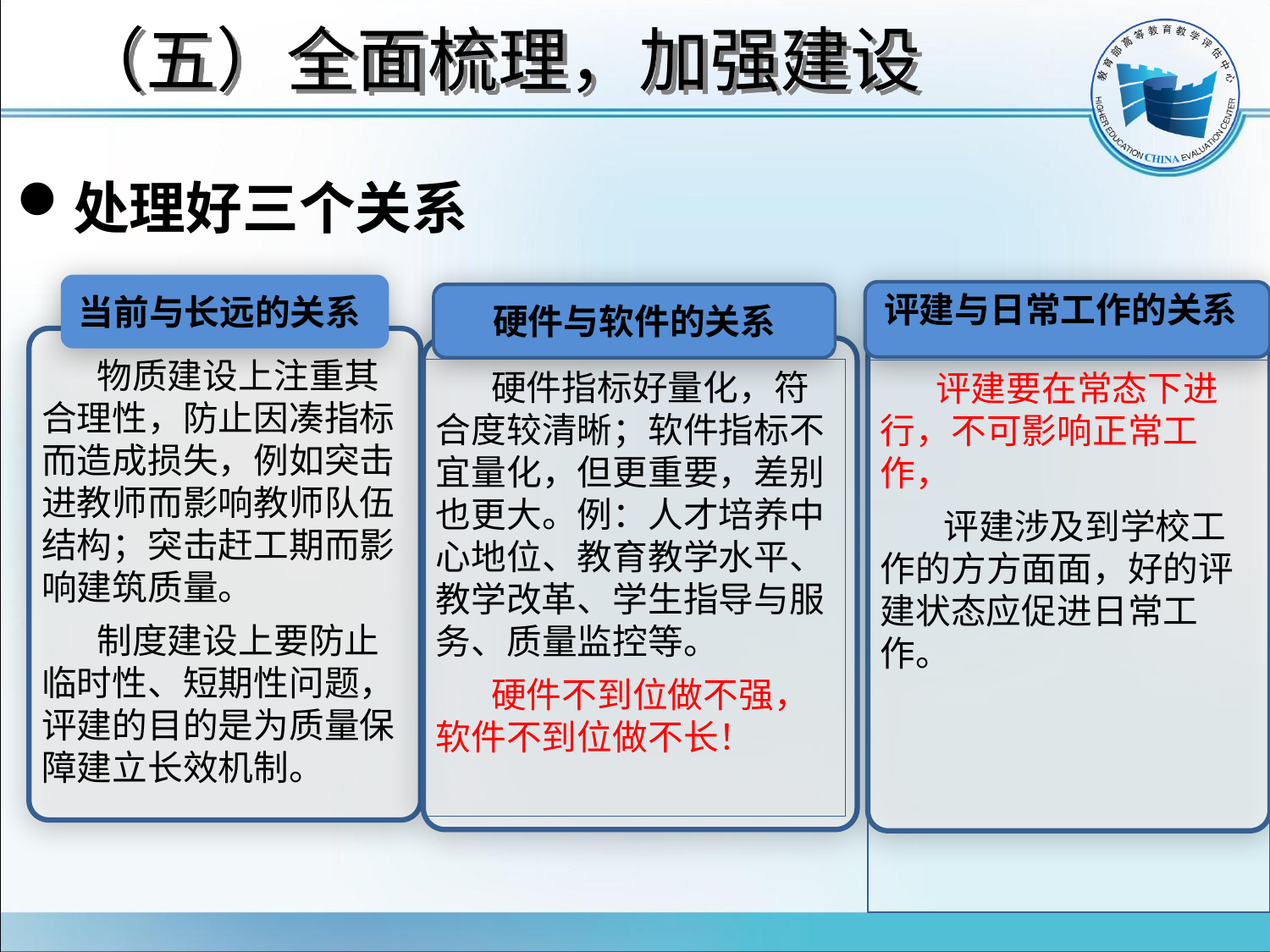

# （五）全面梳理，加强建设
处理好三个关系

当前与长远的关系

      物质建设上注重其合理性，防止因凑指标而造成损失，例如突击进教师而影响教师队伍结构；突击赶工期而影响建筑质量。
      制度建设上要防止临时性、短期性问题，评建的目的是为质量保障建立长效机制。
评建与日常工作的关系

      评建要在常态下进行，不可影响正常工作，
       评建涉及到学校工作的方方面面，好的评建状态应促进日常工作。

硬件与软件的关系

      硬件指标好量化，符合度较清晰；软件指标不宜量化，但更重要，差别也更大。例：人才培养中心地位、教育教学水平、教学改革、学生指导与服务、质量监控等。
      硬件不到位做不强，软件不到位做不长！

64